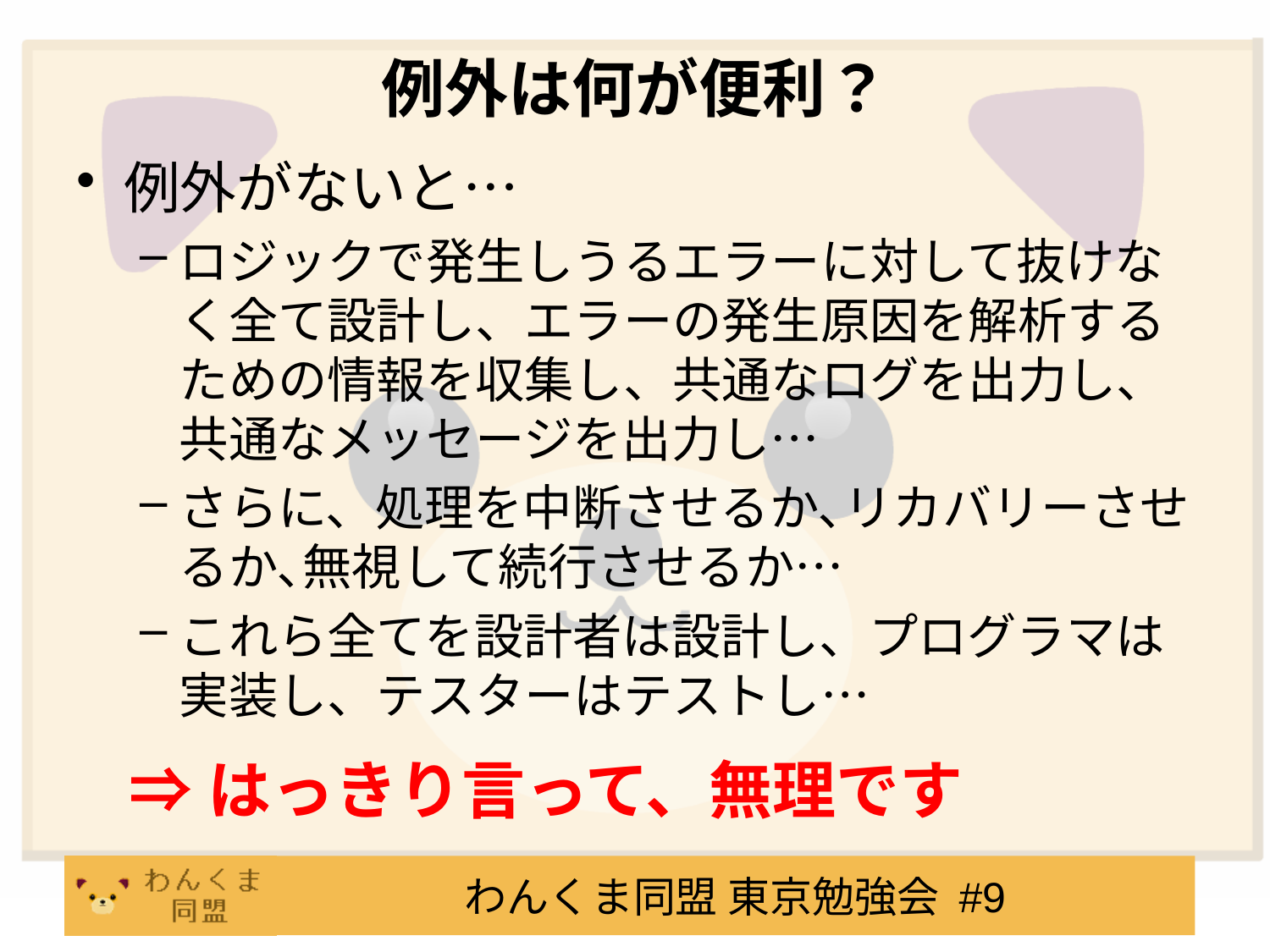

# 例外は何が便利？
例外がないと…
ロジックで発生しうるエラーに対して抜けなく全て設計し、エラーの発生原因を解析するための情報を収集し、共通なログを出力し、共通なメッセージを出力し…
さらに、処理を中断させるか､リカバリーさせるか､無視して続行させるか…
これら全てを設計者は設計し、プログラマは実装し、テスターはテストし…
⇒はっきり言って、無理です